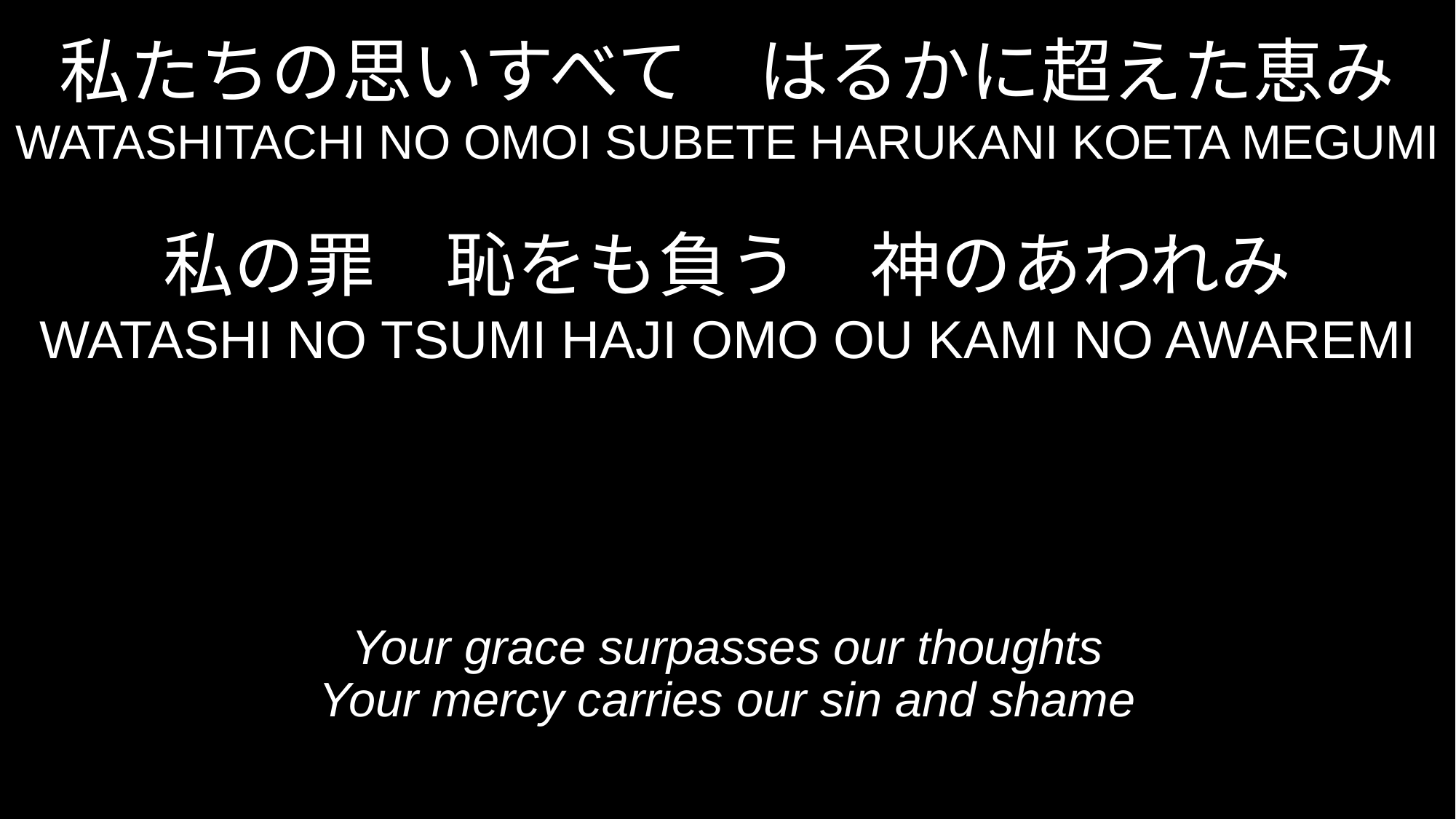

# 私たちの思いすべて　はるかに超えた恵み WATASHITACHI NO OMOI SUBETE HARUKANI KOETA MEGUMI 　 私の罪　恥をも負う　神のあわれみ WATASHI NO TSUMI HAJI OMO OU KAMI NO AWAREMI
Your grace surpasses our thoughts
Your mercy carries our sin and shame